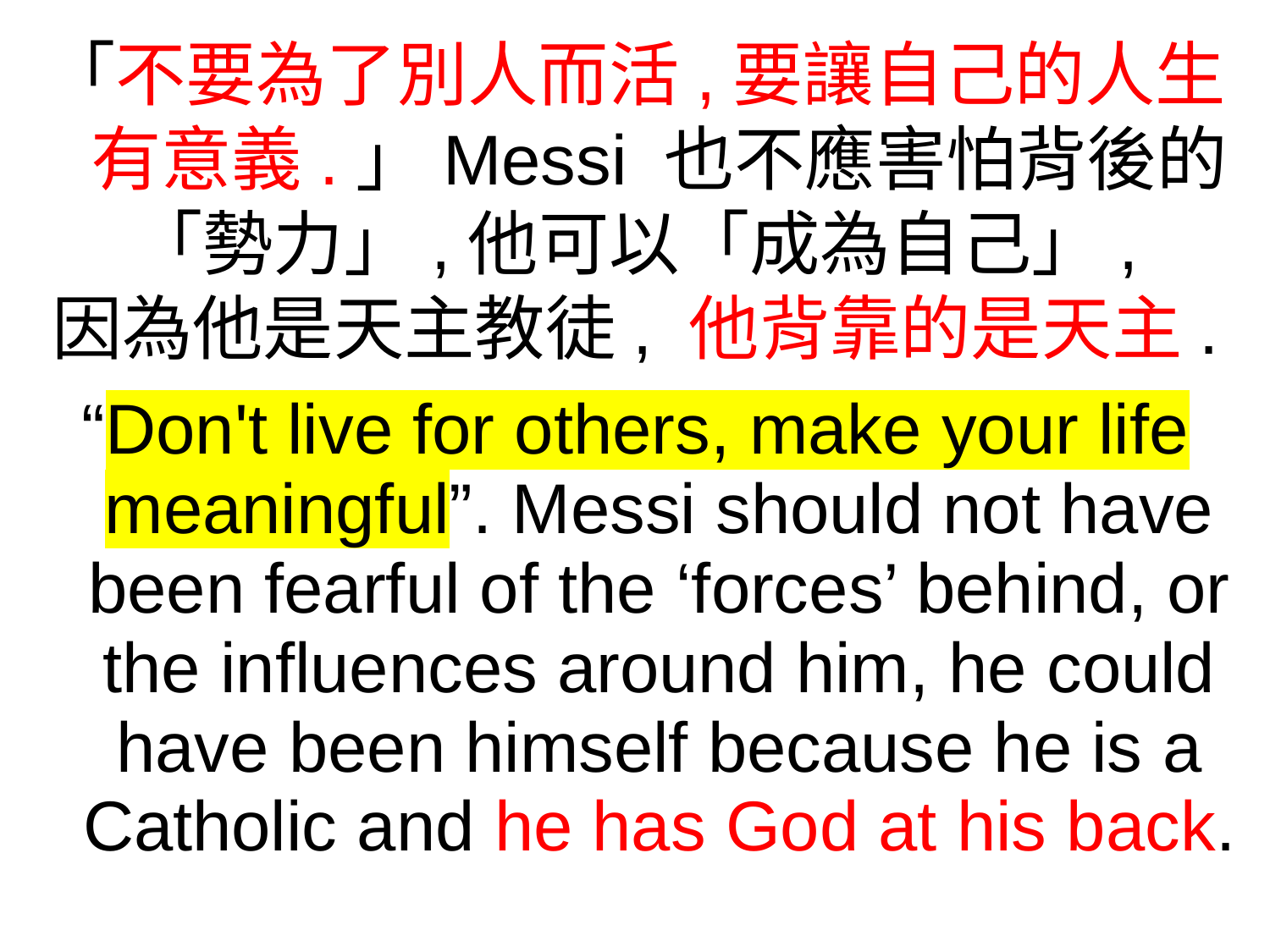

「不要為了別人而活,要讓自己的人生有意義.」Messi 也不應害怕背後的
「勢力」,他可以「成為自己」,
因為他是天主教徒, 他背靠的是天主.
“Don't live for others, make your life meaningful”. Messi should not have been fearful of the ‘forces’ behind, or the influences around him, he could have been himself because he is a Catholic and he has God at his back.